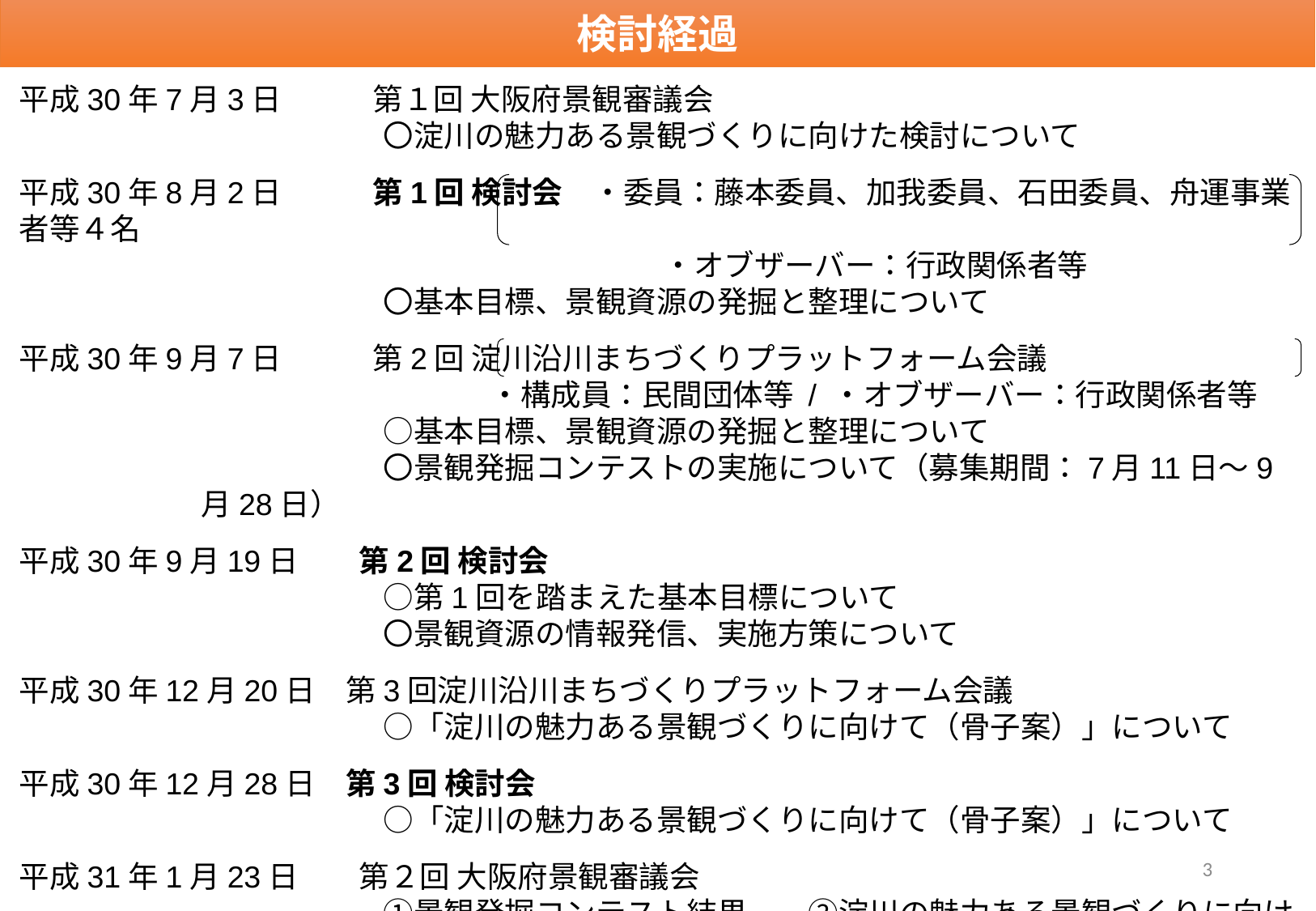

検討経過
平成30年7月3日　　　第１回 大阪府景観審議会
　　　　　　〇淀川の魅力ある景観づくりに向けた検討について
平成30年8月2日　　　第1回 検討会　・委員：藤本委員、加我委員、石田委員、舟運事業者等４名
　　　　　　　　　　　　　　　 ・オブザーバー：行政関係者等
　　　　　　〇基本目標、景観資源の発掘と整理について
平成30年9月7日　　　第2回 淀川沿川まちづくりプラットフォーム会議
　　　　　                    ・構成員：民間団体等 / ・オブザーバー：行政関係者等
　　　　　　○基本目標、景観資源の発掘と整理について
　　　　　　〇景観発掘コンテストの実施について（募集期間：7月11日～9月28日）
平成30年9月19日　　第2回 検討会
　　　　　　○第1回を踏まえた基本目標について
　　　　　　〇景観資源の情報発信、実施方策について
平成30年12月20日　第3回淀川沿川まちづくりプラットフォーム会議
　　　　　　○「淀川の魅力ある景観づくりに向けて（骨子案）」について
平成30年12月28日　第3回 検討会
　　　　　　○「淀川の魅力ある景観づくりに向けて（骨子案）」について
平成31年1月23日　　第２回 大阪府景観審議会
　　　　　　①景観発掘コンテスト結果　　②淀川の魅力ある景観づくりに向けて（骨子案）
　　　　　　③淀川の魅力ある景観マップ

3